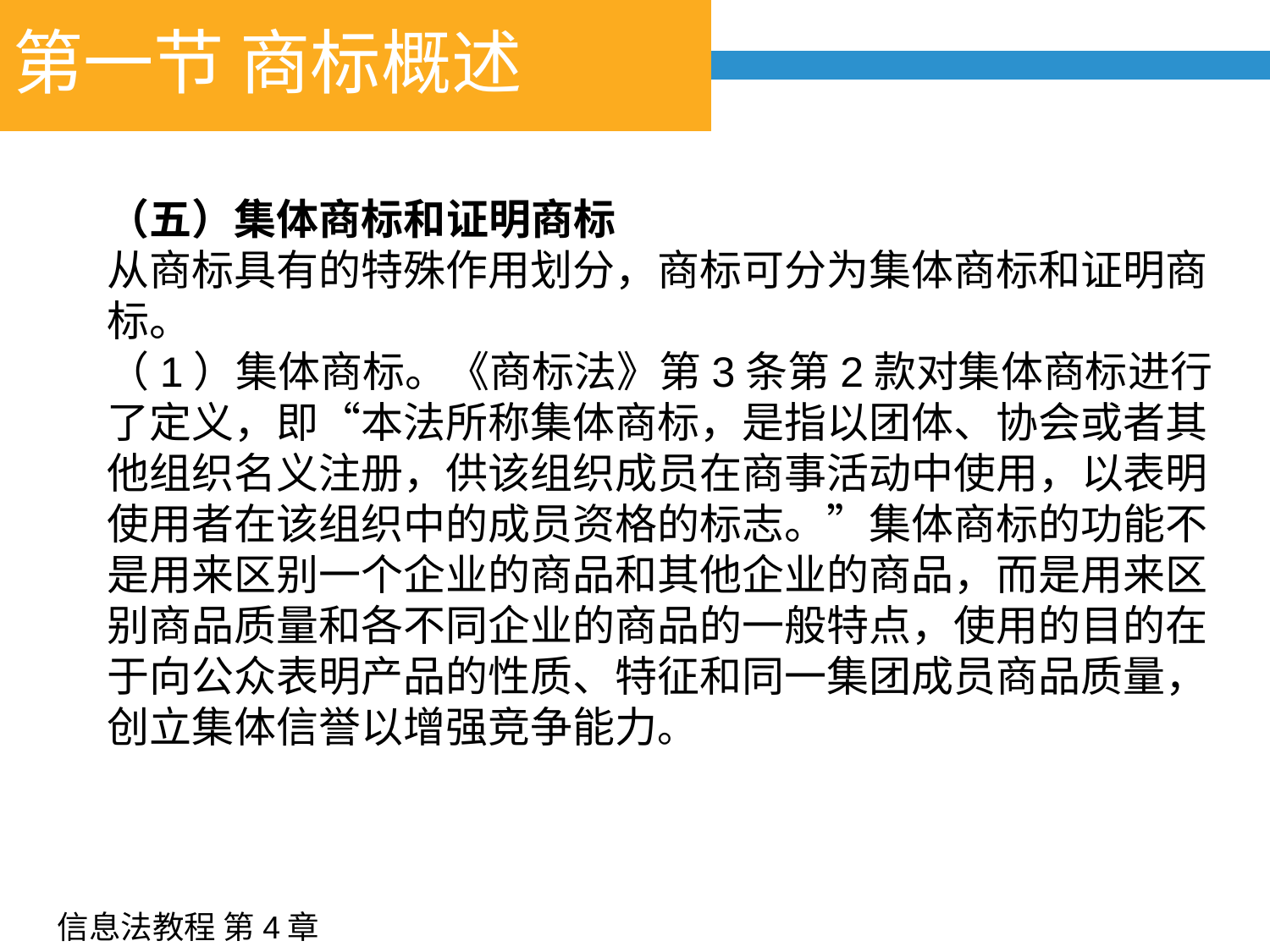

# 第一节 商标概述
（五）集体商标和证明商标
从商标具有的特殊作用划分，商标可分为集体商标和证明商标。
（1）集体商标。《商标法》第3条第2款对集体商标进行了定义，即“本法所称集体商标，是指以团体、协会或者其他组织名义注册，供该组织成员在商事活动中使用，以表明使用者在该组织中的成员资格的标志。”集体商标的功能不是用来区别一个企业的商品和其他企业的商品，而是用来区别商品质量和各不同企业的商品的一般特点，使用的目的在于向公众表明产品的性质、特征和同一集团成员商品质量，创立集体信誉以增强竞争能力。
信息法教程 第4章